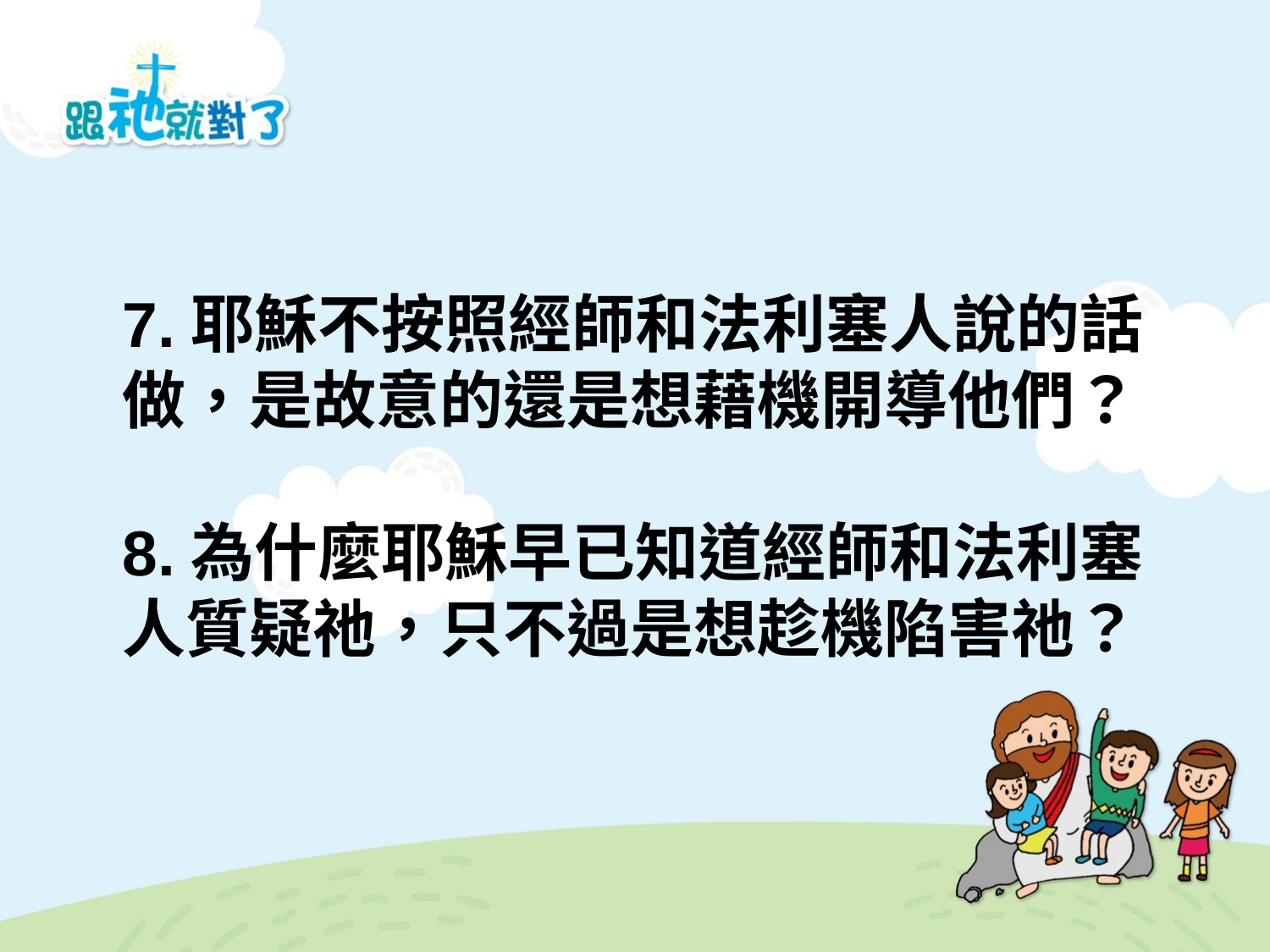

7.耶穌不按照經師和法利塞人說的話做，是故意的還是想藉機開導他們？

8.為什麼耶穌早已知道經師和法利塞人質疑祂，只不過是想趁機陷害祂？